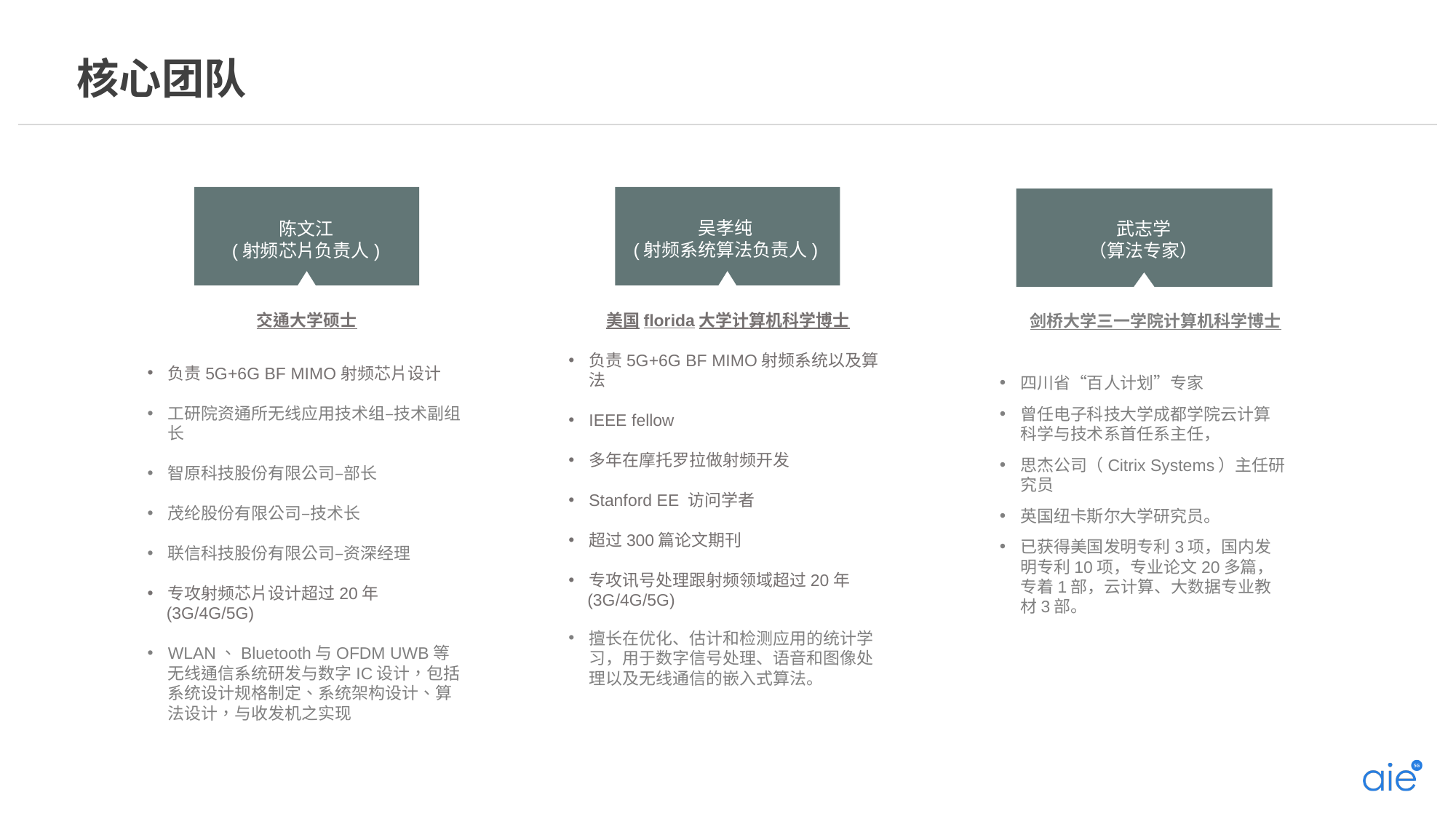

核心团队

吴孝纯
(射频系统算法负责人)
陈文江
(射频芯片负责人)
武志学
（算法专家）
美国florida大学计算机科学博士

负责5G+6G BF MIMO射频系统以及算法

IEEE fellow

多年在摩托罗拉做射频开发

Stanford EE 访问学者

超过300篇论文期刊

专攻讯号处理跟射频领域超过20年
    (3G/4G/5G)

擅长在优化、估计和检测应用的统计学习，用于数字信号处理、语音和图像处理以及无线通信的嵌入式算法。

交通大学硕士

负责5G+6G BF MIMO射频芯片设计

工研院资通所无线应用技术组–技术副组长

智原科技股份有限公司–部长

茂纶股份有限公司–技术长

联信科技股份有限公司–资深经理

专攻射频芯片设计超过20年
    (3G/4G/5G)

WLAN、Bluetooth与OFDM UWB等无线通信系统研发与数字IC设计，包括系统设计规格制定、系统架构设计、算法设计，与收发机之实现

剑桥大学三一学院计算机科学博士

四川省“百人计划”专家
曾任电子科技大学成都学院云计算科学与技术系首任系主任，
思杰公司（Citrix Systems）主任研究员
英国纽卡斯尔大学研究员。
已获得美国发明专利3项，国内发明专利10项，专业论文20多篇，专着1部，云计算、大数据专业教材3部。